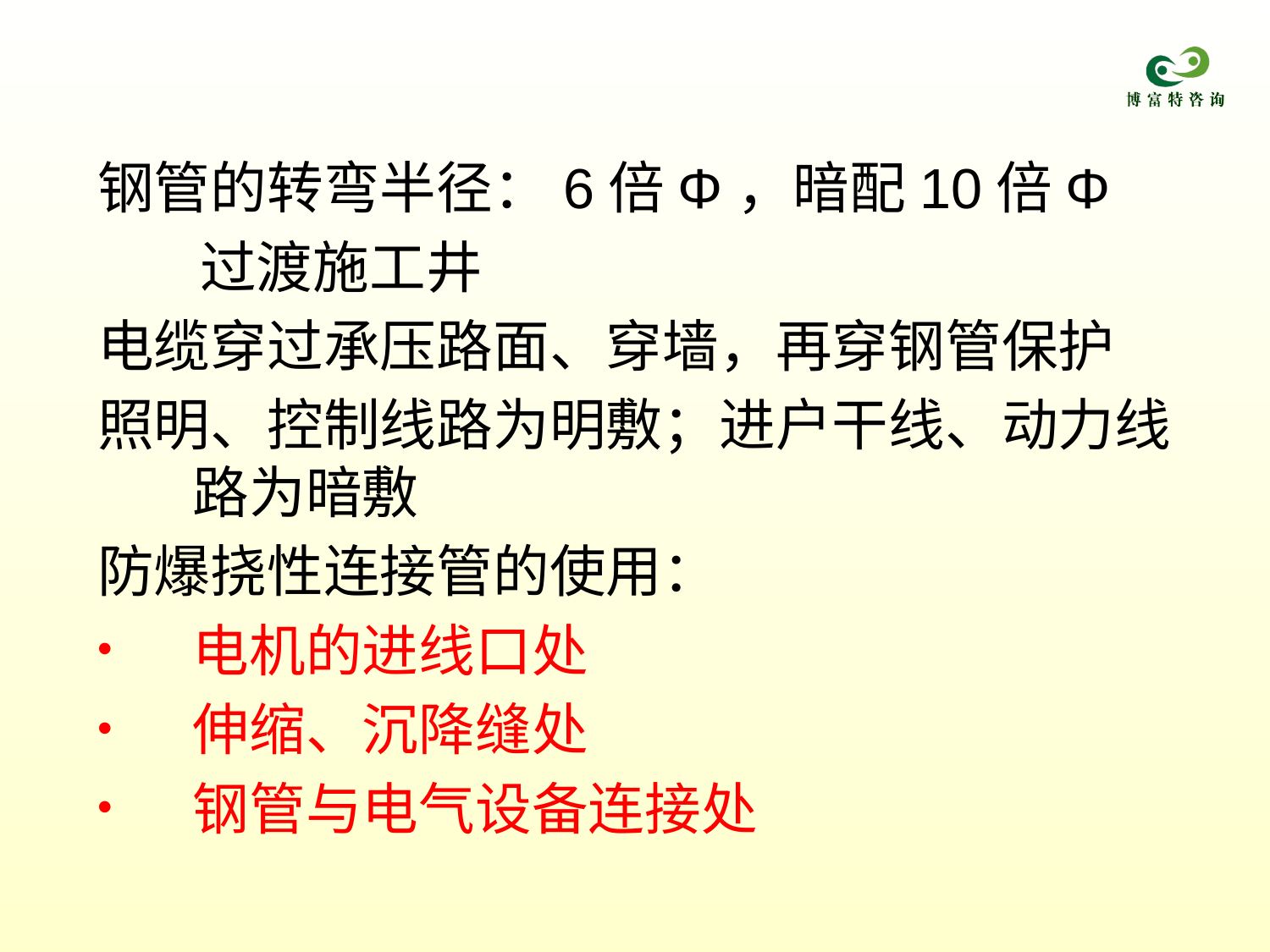

钢管的转弯半径：6倍Φ，暗配10倍Φ
       过渡施工井
电缆穿过承压路面、穿墙，再穿钢管保护
照明、控制线路为明敷；进户干线、动力线路为暗敷
防爆挠性连接管的使用：
电机的进线口处
伸缩、沉降缝处
钢管与电气设备连接处
38